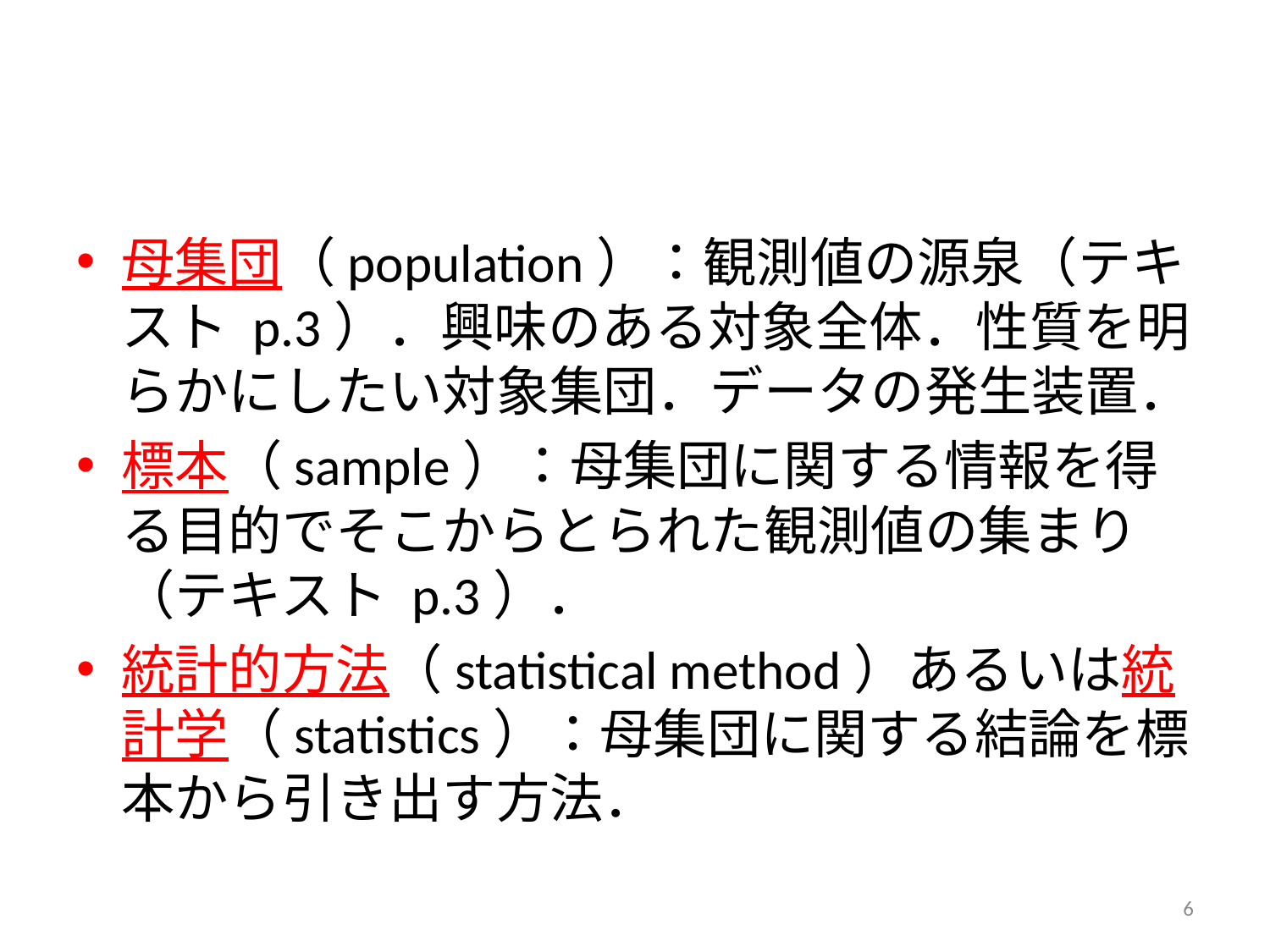

#
母集団（population）：観測値の源泉（テキスト p.3）．興味のある対象全体．性質を明らかにしたい対象集団．データの発生装置．
標本（sample）：母集団に関する情報を得る目的でそこからとられた観測値の集まり（テキスト p.3）．
統計的方法（statistical method）あるいは統計学（statistics）：母集団に関する結論を標本から引き出す方法．
6